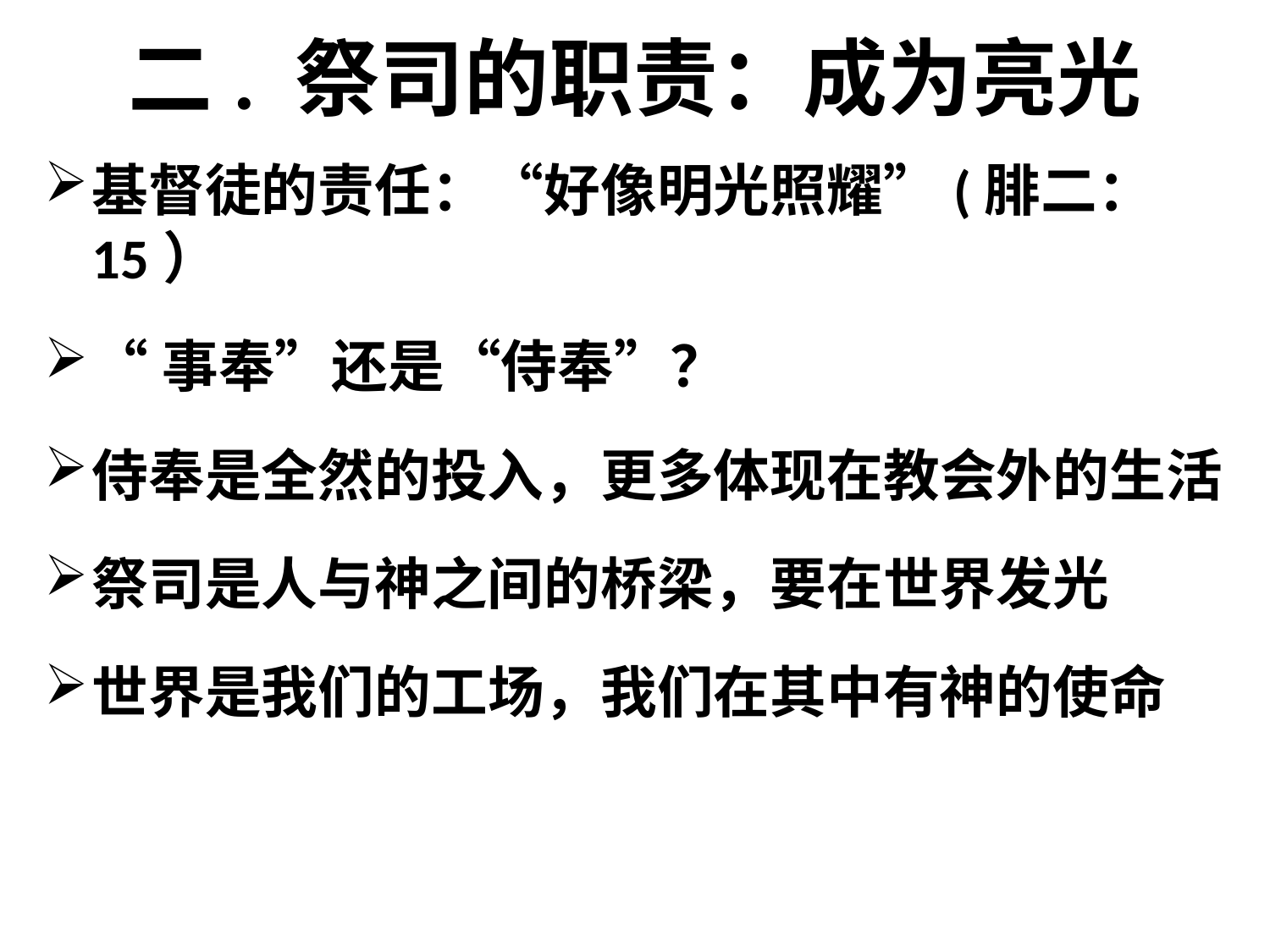

# 二. 祭司的职责：成为亮光
基督徒的责任：“好像明光照耀”(腓二：15）

“事奉”还是“侍奉”？

侍奉是全然的投入，更多体现在教会外的生活

祭司是人与神之间的桥梁，要在世界发光

世界是我们的工场，我们在其中有神的使命